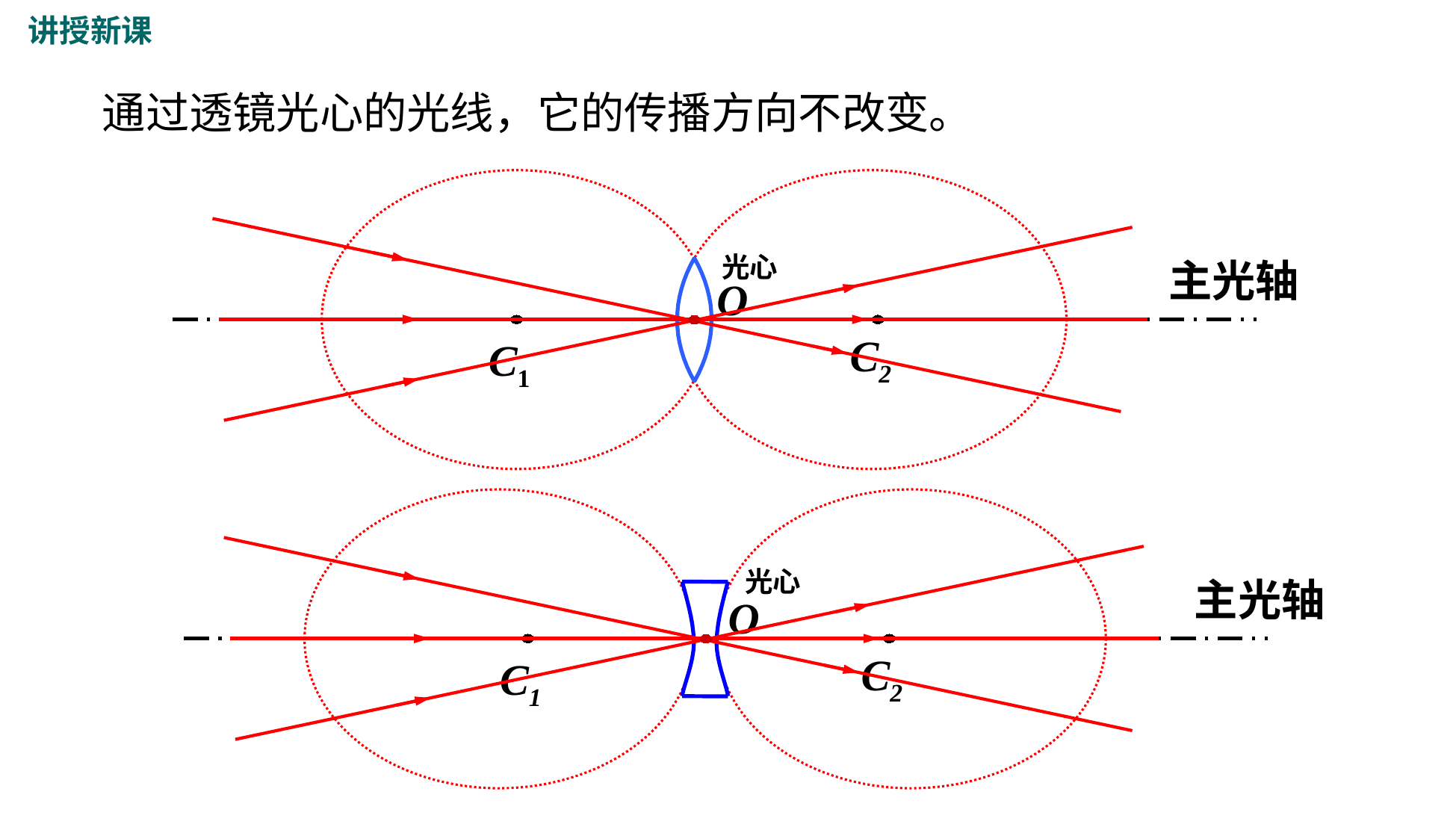

讲授新课
通过透镜光心的光线，它的传播方向不改变。

光心
主光轴

O

 C2

 C1

光心
主光轴

O

 C2

 C1